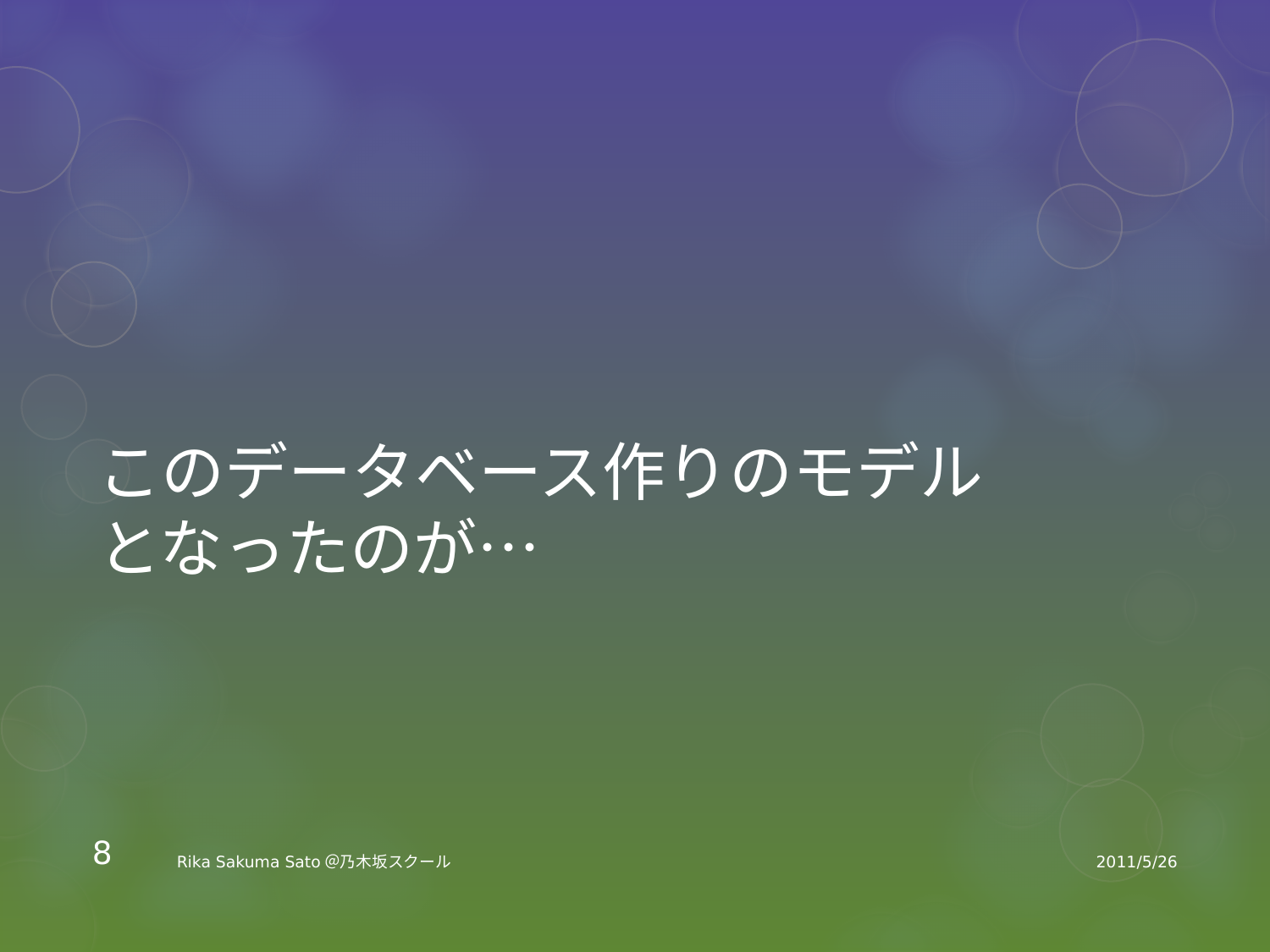

このデータベース作りのモデル
となったのが…
8
Rika Sakuma Sato＠乃木坂スクール
2011/5/26